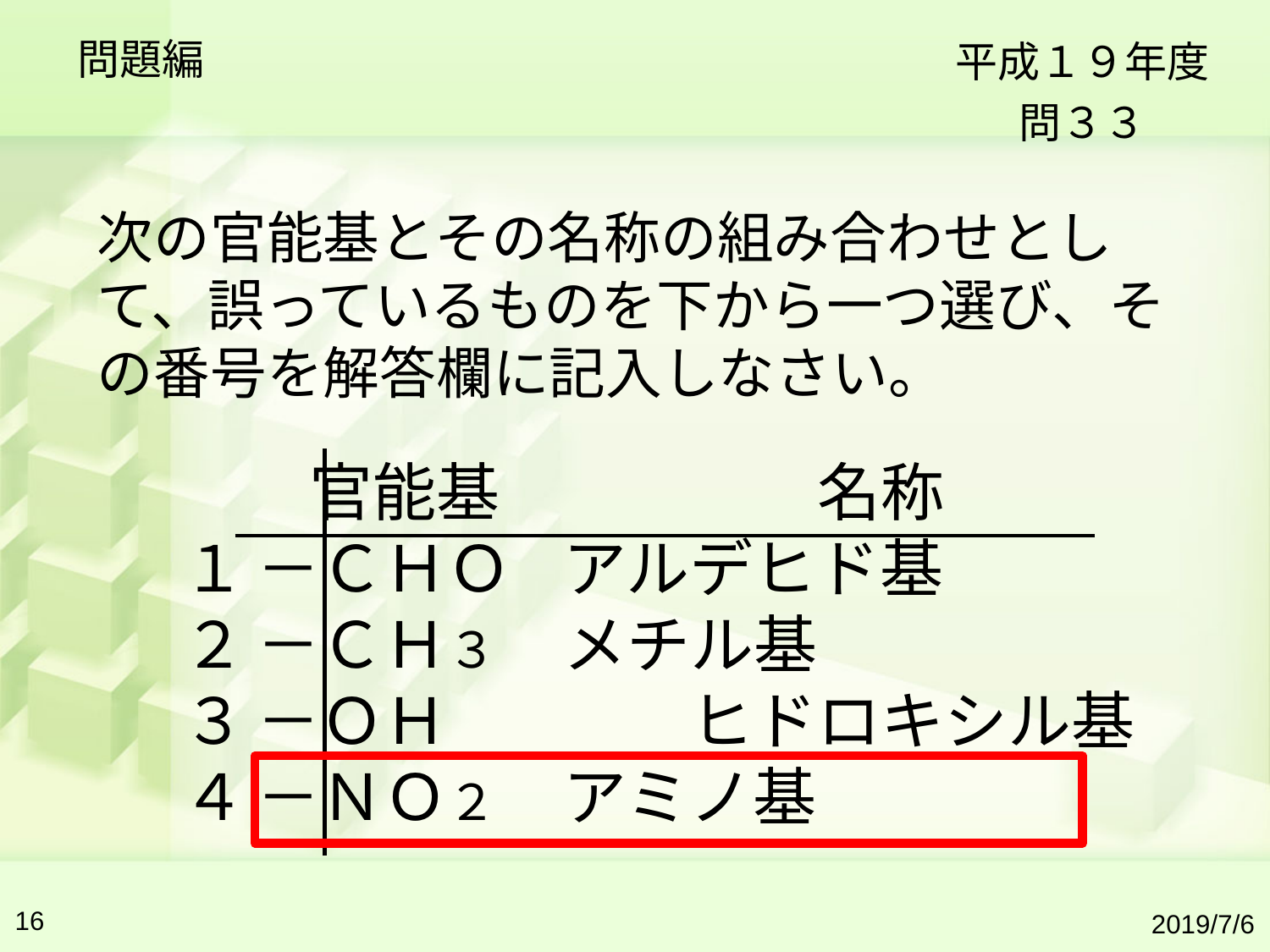

問題編
平成１９年度
問３３
次の官能基とその名称の組み合わせとして、誤っているものを下から一つ選び、その番号を解答欄に記入しなさい。
　　官能基　　　　　名称
１	－ＣＨＯ	アルデヒド基
２	－ＣＨ３	メチル基
３	－ＯＨ		ヒドロキシル基
４	－ＮＯ２	アミノ基

16
2019/7/6